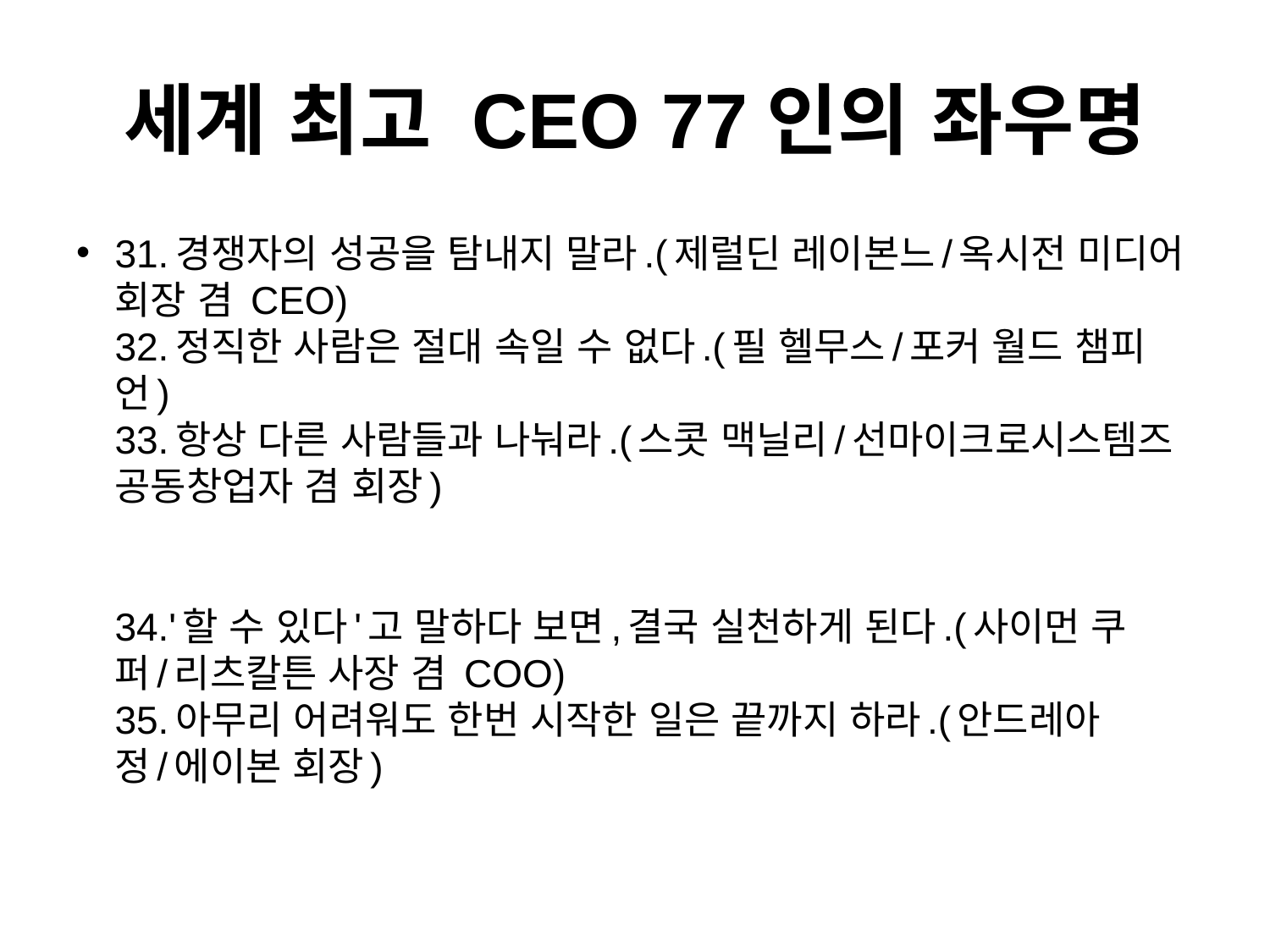

# 세계 최고 CEO 77인의 좌우명
31.경쟁자의 성공을 탐내지 말라.(제럴딘 레이본느/옥시전 미디어 회장 겸 CEO)
32.정직한 사람은 절대 속일 수 없다.(필 헬무스/포커 월드 챔피언)
33.항상 다른 사람들과 나눠라.(스콧 맥닐리/선마이크로시스템즈 공동창업자 겸 회장)
34.'할 수 있다'고 말하다 보면,결국 실천하게 된다.(사이먼 쿠퍼/리츠칼튼 사장 겸 COO)
35.아무리 어려워도 한번 시작한 일은 끝까지 하라.(안드레아 정/에이본 회장)